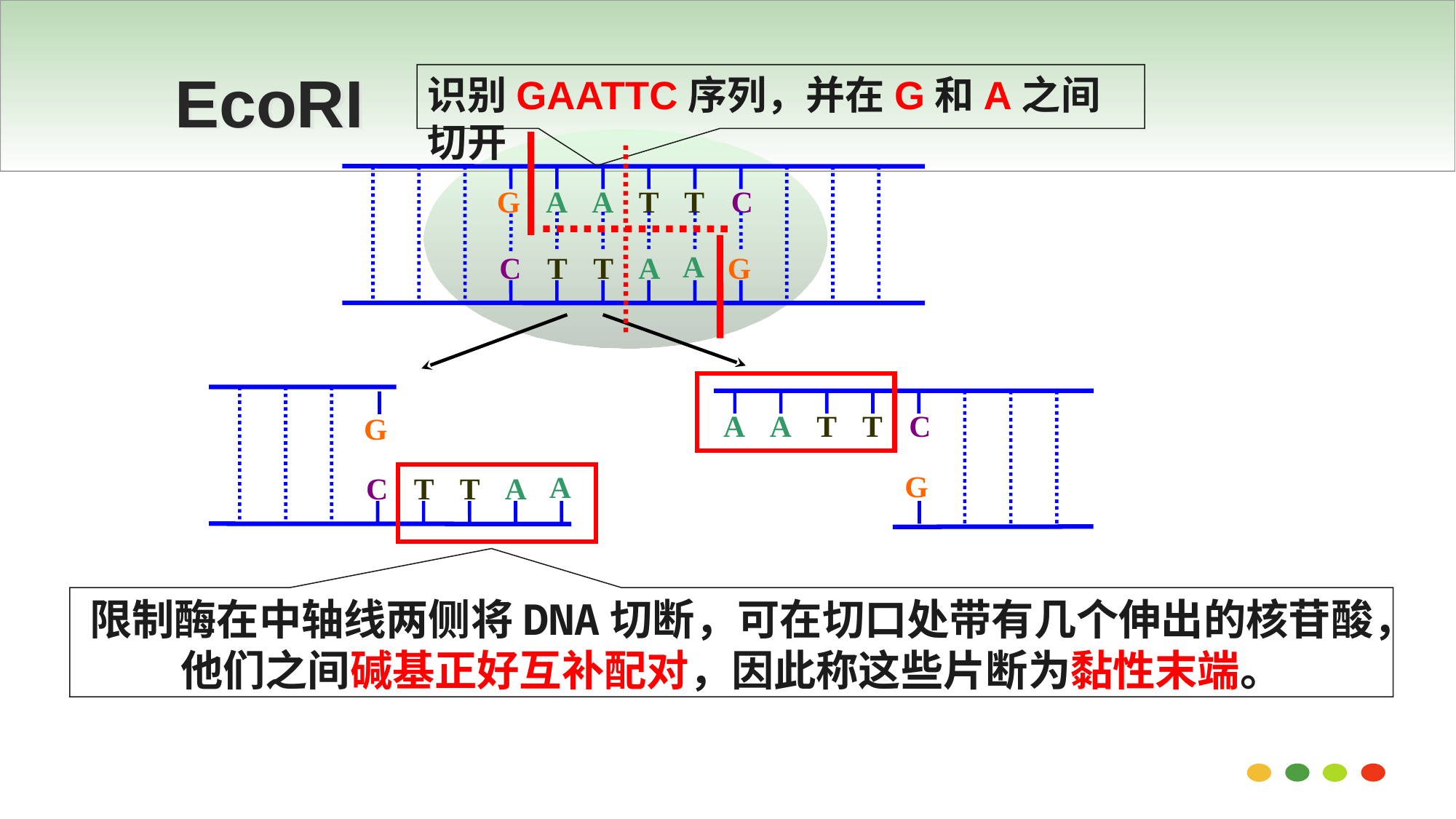

# EcoRI
识别GAATTC序列，并在G和A之间切开

G

A

A

T
T

C

A
C
T
T
A
G

G
A
C
T
T
A

A

A

T
T

C

G

限制酶在中轴线两侧将DNA切断，可在切口处带有几个伸出的核苷酸，他们之间碱基正好互补配对，因此称这些片断为黏性末端。